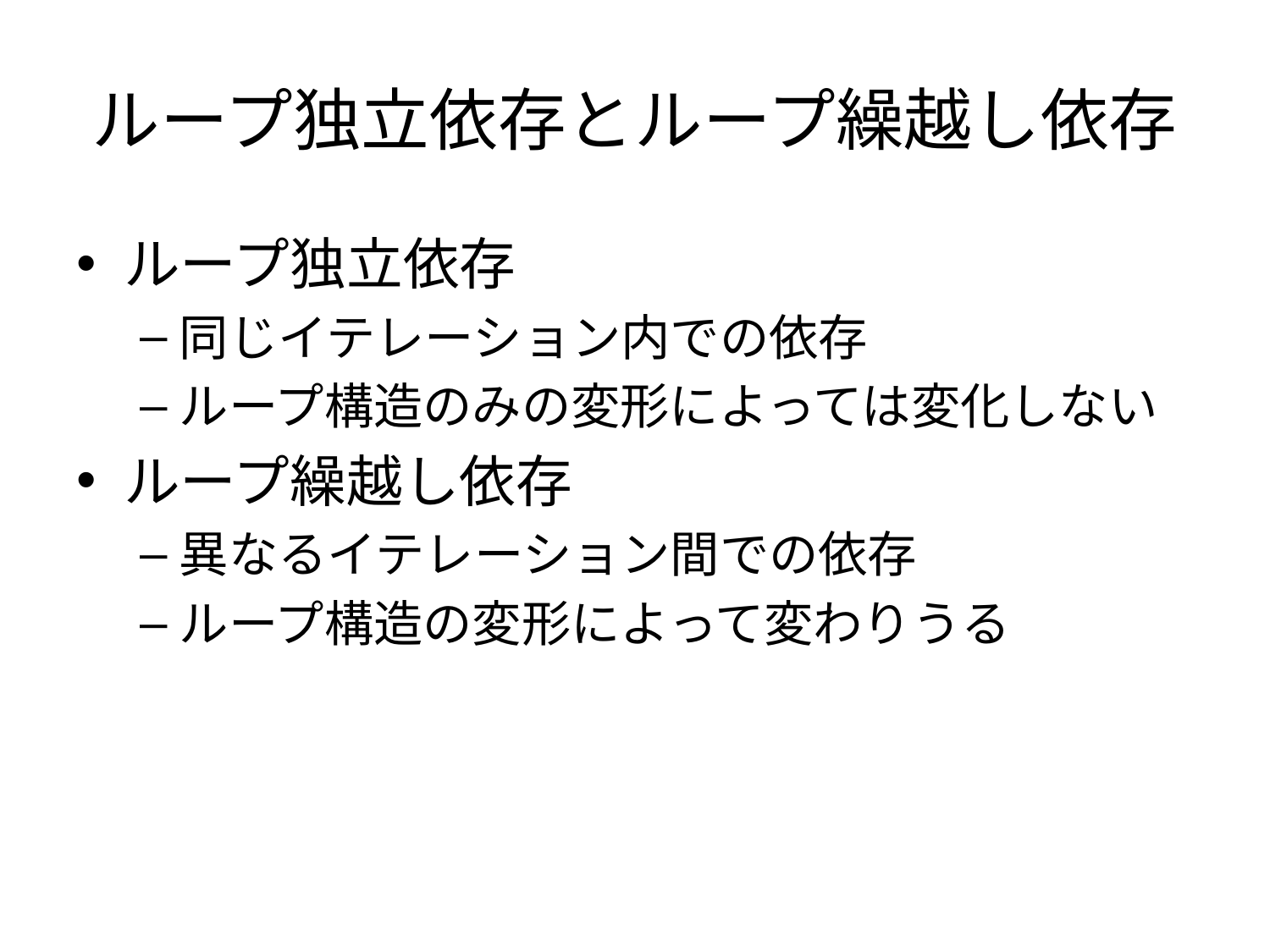

# ループ独立依存とループ繰越し依存
ループ独立依存
同じイテレーション内での依存
ループ構造のみの変形によっては変化しない
ループ繰越し依存
異なるイテレーション間での依存
ループ構造の変形によって変わりうる